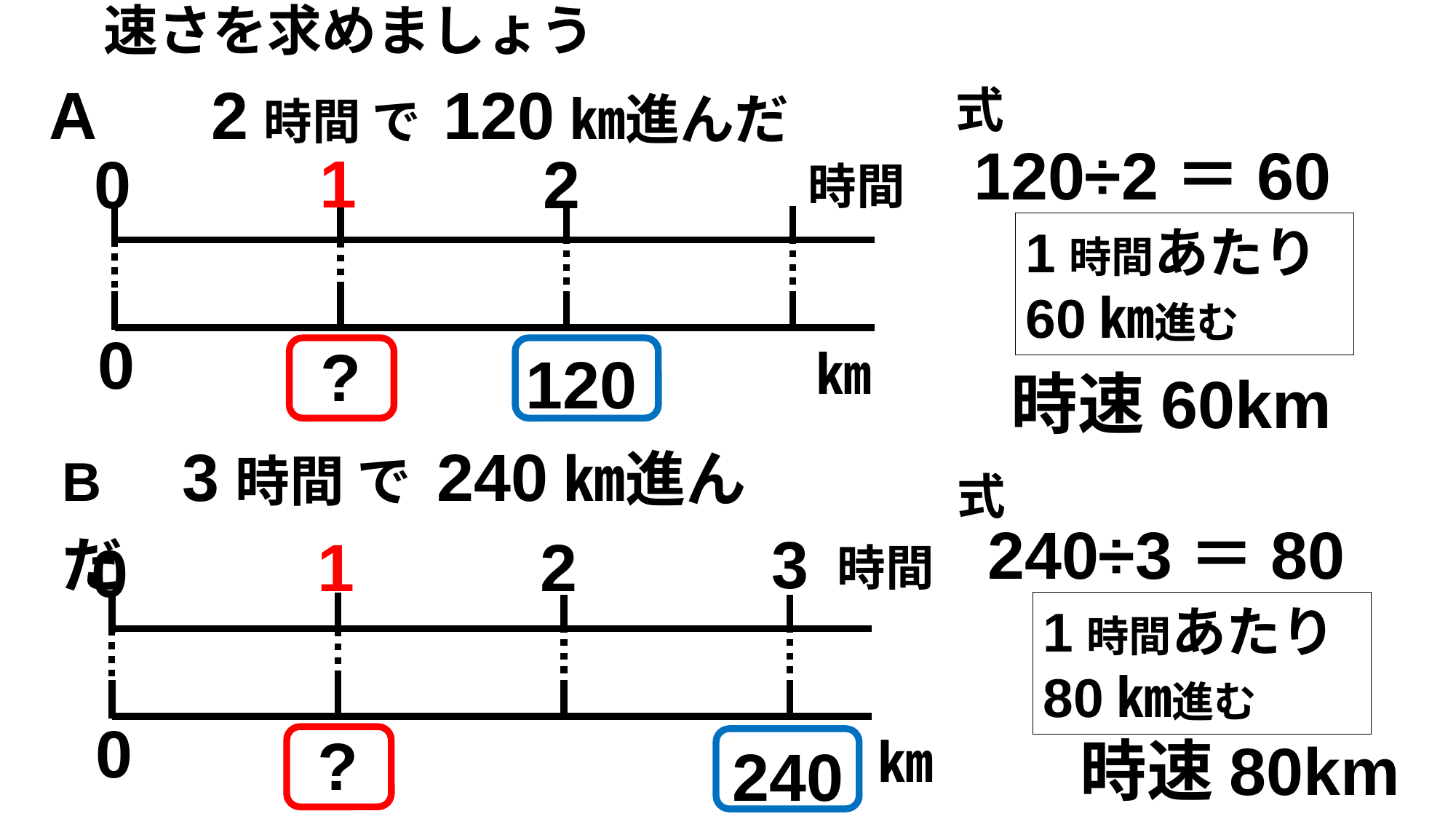

速さを求めましょう
A　 2時間 で 120㎞進んだ
式
120÷2＝60
1
2
0
時間
1時間あたり
60㎞進む
0
?
㎞
120

時速60km
B　3時間 で 240㎞進んだ
式
240÷3＝80
3
2
1
0
時間
1時間あたり
80㎞進む
0
?
㎞
時速80km

240